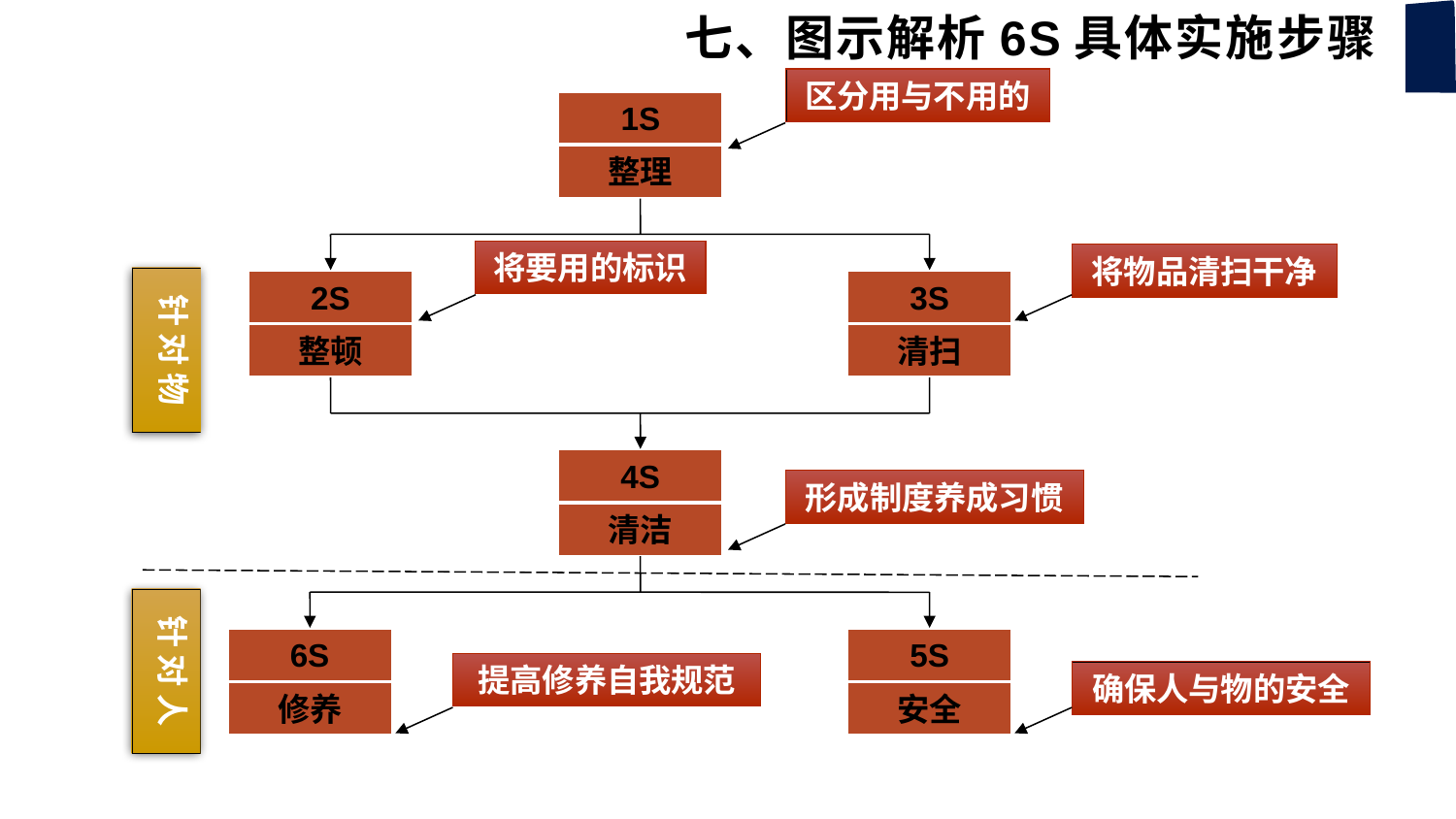

七、图示解析6S具体实施步骤

1S
整理

针 对 物
2S
整顿
3S
清扫

4S
清洁

6S
修养
5S
安全
区分用与不用的
将要用的标识
将物品清扫干净
形成制度养成习惯
针 对 人
提高修养自我规范
确保人与物的安全